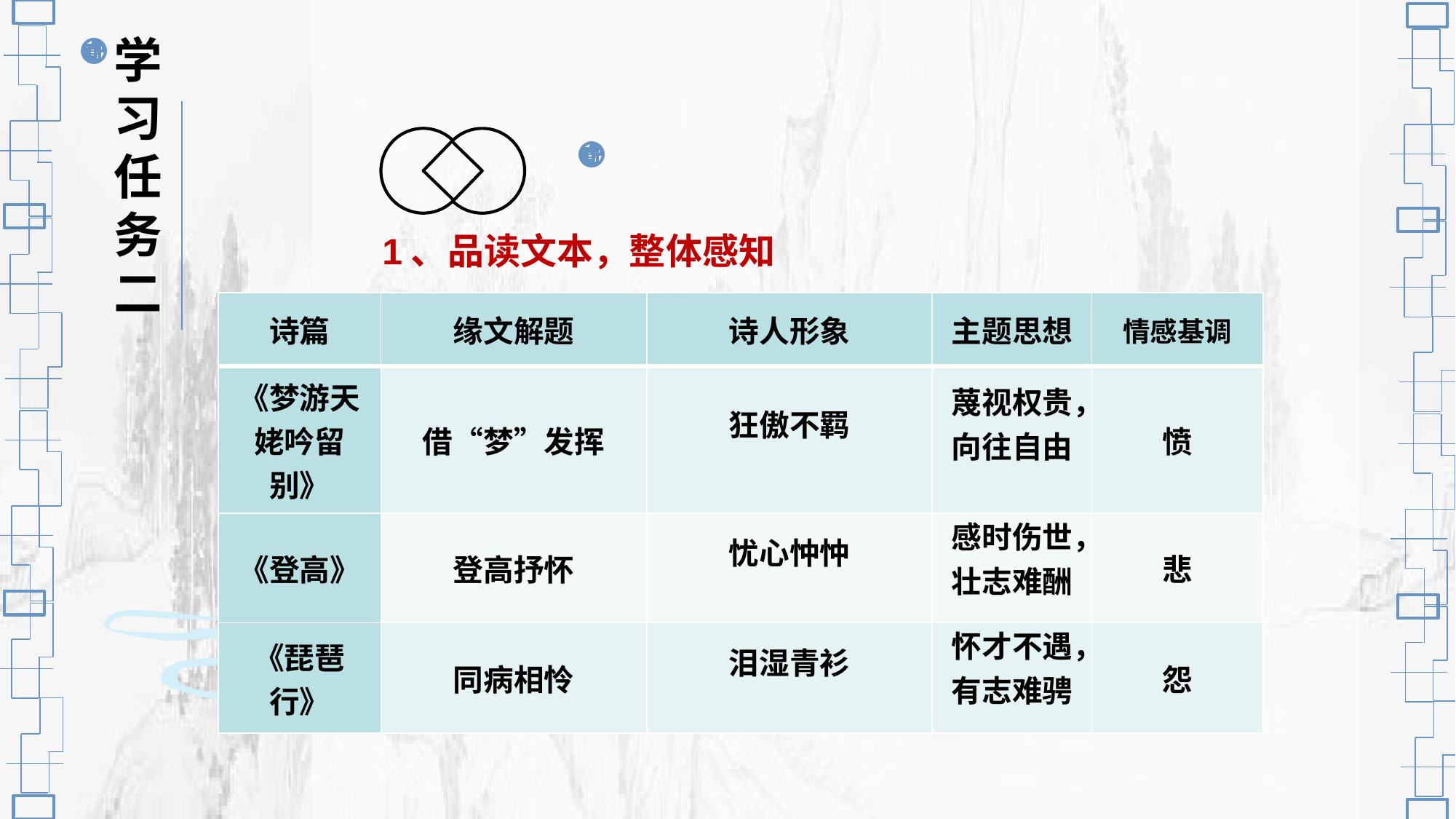

学习任务二

1、品读文本，整体感知
| 诗篇 | 缘文解题 | 诗人形象 | 主题思想 | 情感基调 |
| --- | --- | --- | --- | --- |
| 《梦游天姥吟留别》 | 借“梦”发挥 | 狂傲不羁 | 蔑视权贵，向往自由 | 愤 |
| 《登高》 | 登高抒怀 | 忧心忡忡 | 感时伤世，壮志难酬 | 悲 |
| 《琵琶行》 | 同病相怜 | 泪湿青衫 | 怀才不遇，有志难骋 | 怨 |

PPT模板 http://www.1ppt.com/moban/